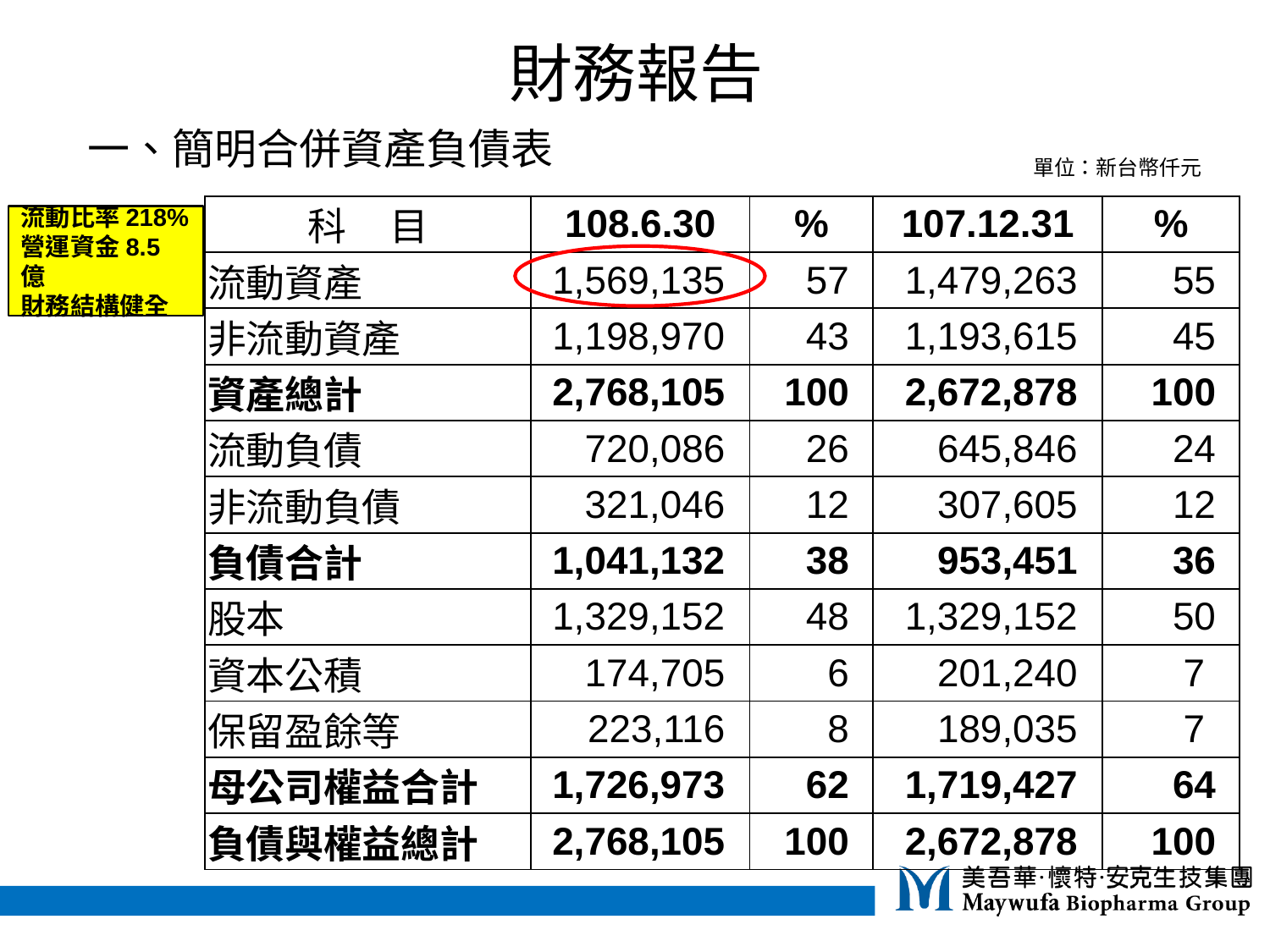

# 財務報告
一、簡明合併資產負債表

單位：新台幣仟元
| 科 目 | 108.6.30 | % | 107.12.31 | % |
| --- | --- | --- | --- | --- |
| 流動資產 | 1,569,135 | 57 | 1,479,263 | 55 |
| 非流動資產 | 1,198,970 | 43 | 1,193,615 | 45 |
| 資產總計 | 2,768,105 | 100 | 2,672,878 | 100 |
| 流動負債 | 720,086 | 26 | 645,846 | 24 |
| 非流動負債 | 321,046 | 12 | 307,605 | 12 |
| 負債合計 | 1,041,132 | 38 | 953,451 | 36 |
| 股本 | 1,329,152 | 48 | 1,329,152 | 50 |
| 資本公積 | 174,705 | 6 | 201,240 | 7 |
| 保留盈餘等 | 223,116 | 8 | 189,035 | 7 |
| 母公司權益合計 | 1,726,973 | 62 | 1,719,427 | 64 |
| 負債與權益總計 | 2,768,105 | 100 | 2,672,878 | 100 |
流動比率218%營運資金8.5億
財務結構健全